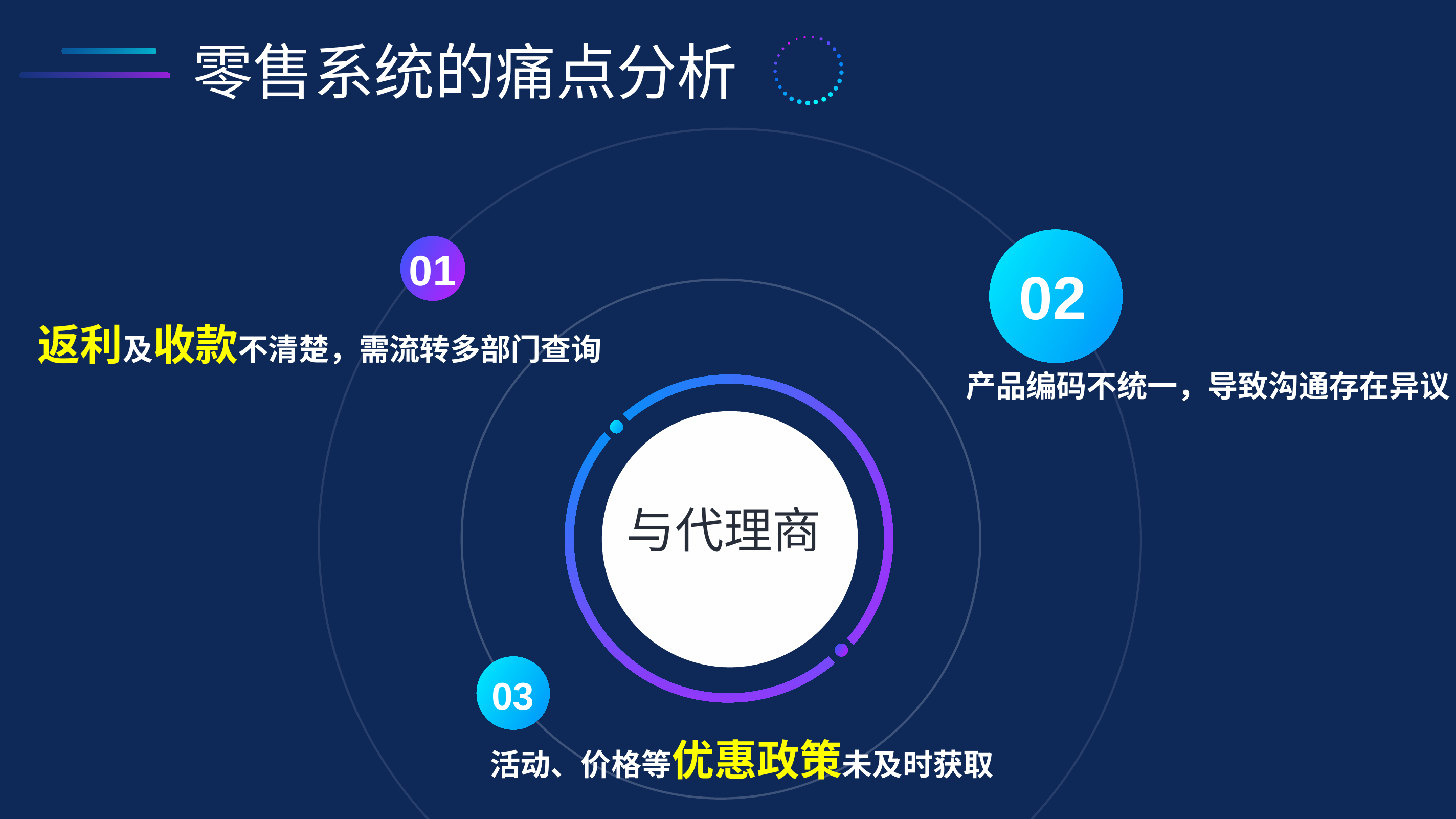

零售系统的痛点分析

02

01

返利及收款不清楚，需流转多部门查询
产品编码不统一，导致沟通存在异议

与代理商

03
活动、价格等优惠政策未及时获取